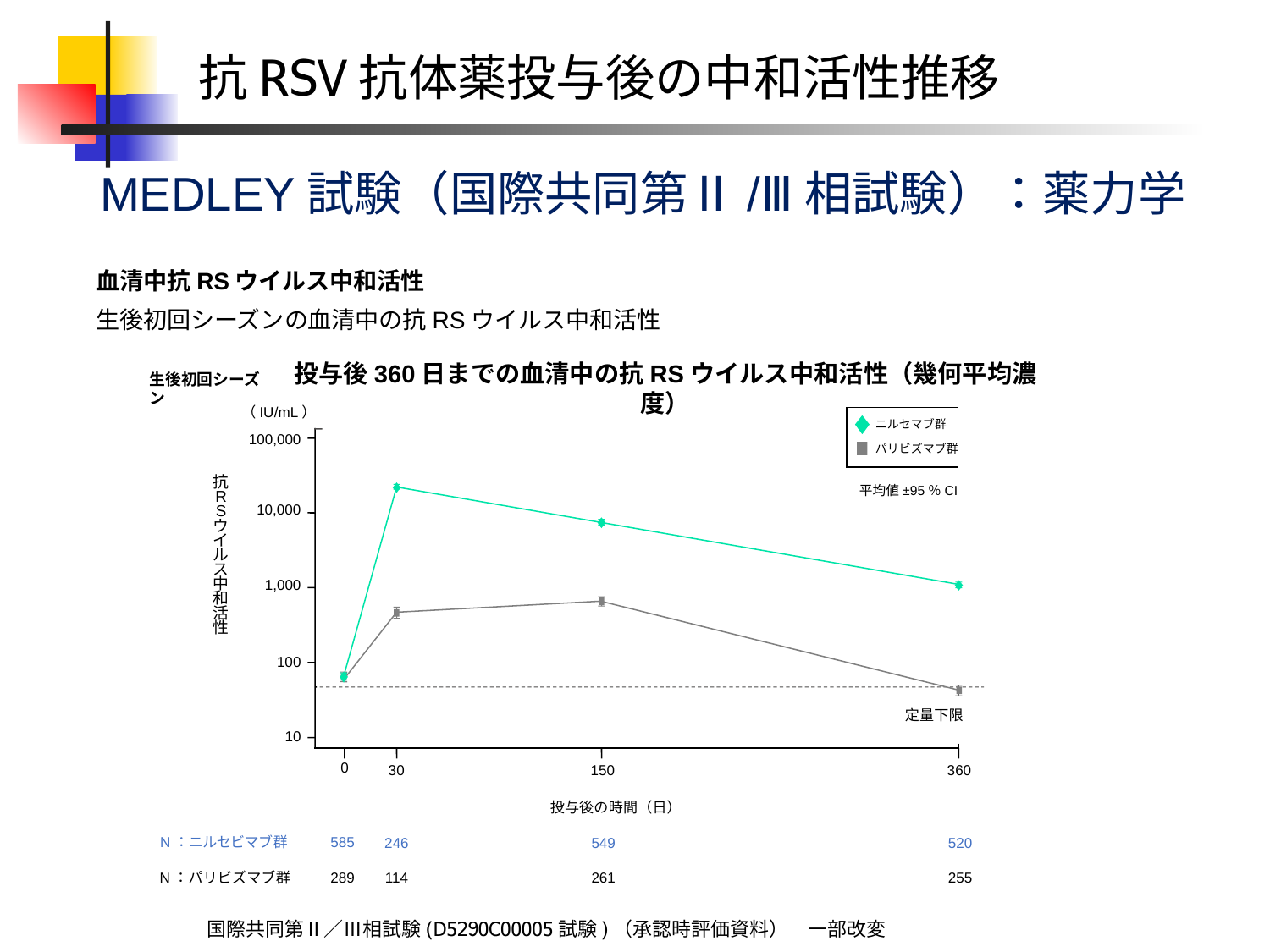

抗RSV抗体薬投与後の中和活性推移
# MEDLEY試験（国際共同第Ⅱ/Ⅲ相試験）：薬力学
血清中抗RSウイルス中和活性
生後初回シーズンの血清中の抗RSウイルス中和活性
投与後360日までの血清中の抗RSウイルス中和活性（幾何平均濃度）
生後初回シーズン
（IU/mL）
100,000
10,000
1,000
100
10

ニルセマブ群

パリビズマブ群

平均値±95％CI

抗
R
S
ウ
イ
ル
ス
中
和
活
性
定量下限
0
30
150
360
投与後の時間（日）
N：ニルセビマブ群
585
246
549
520
N：パリビズマブ群
289
114
261
255

国際共同第Ⅱ／Ⅲ相試験(D5290C00005試験)（承認時評価資料）　一部改変